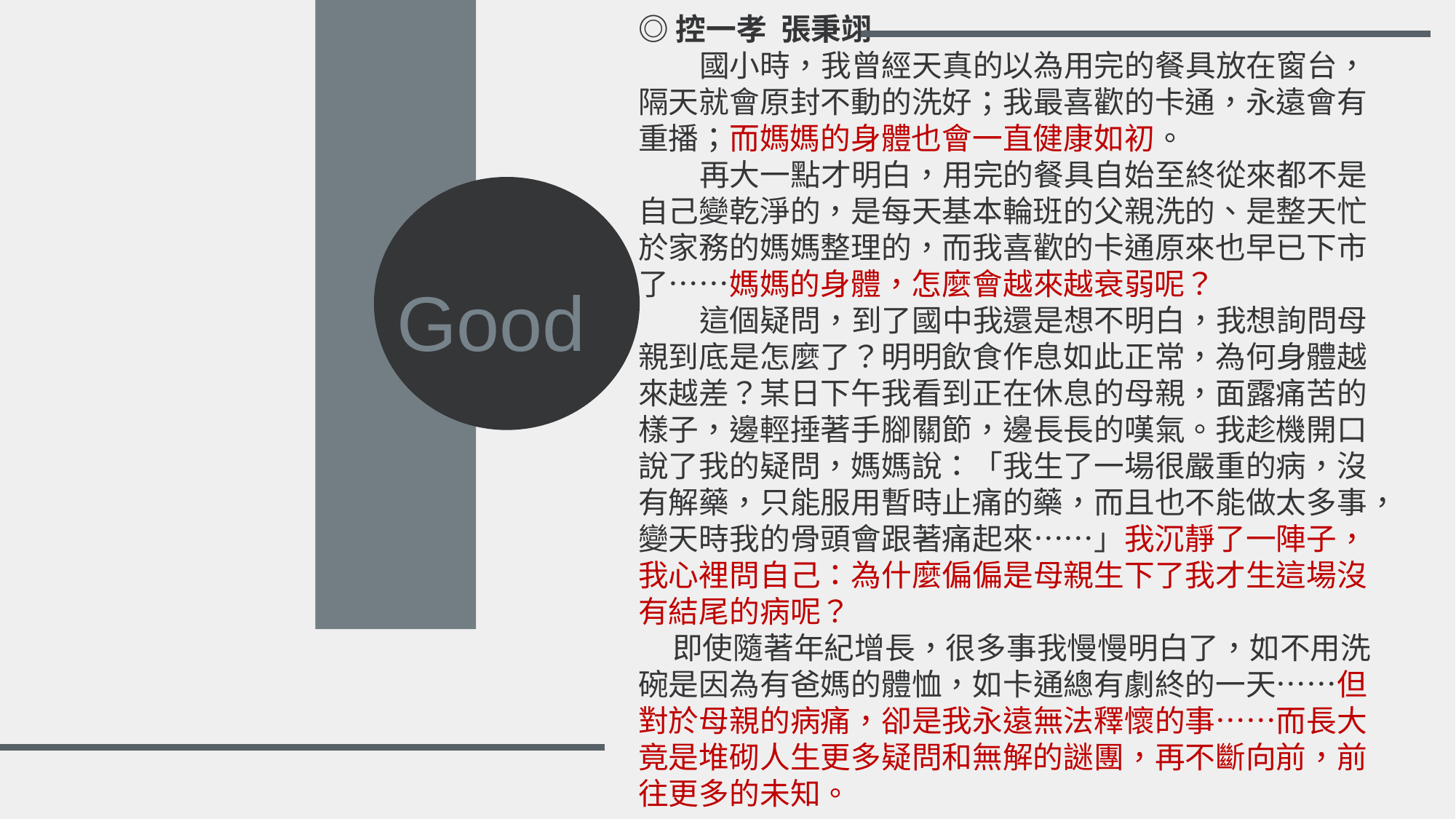

◎控一孝  張秉翊
        國小時，我曾經天真的以為用完的餐具放在窗台，隔天就會原封不動的洗好；我最喜歡的卡通，永遠會有重播；而媽媽的身體也會一直健康如初。
        再大一點才明白，用完的餐具自始至終從來都不是自己變乾淨的，是每天基本輪班的父親洗的、是整天忙於家務的媽媽整理的，而我喜歡的卡通原來也早已下市了……媽媽的身體，怎麼會越來越衰弱呢？
        這個疑問，到了國中我還是想不明白，我想詢問母親到底是怎麼了？明明飲食作息如此正常，為何身體越來越差？某日下午我看到正在休息的母親，面露痛苦的樣子，邊輕捶著手腳關節，邊長長的嘆氣。我趁機開口說了我的疑問，媽媽說：「我生了一場很嚴重的病，沒有解藥，只能服用暫時止痛的藥，而且也不能做太多事，變天時我的骨頭會跟著痛起來……」我沉靜了一陣子，我心裡問自己：為什麼偏偏是母親生下了我才生這場沒有結尾的病呢？
    即使隨著年紀增長，很多事我慢慢明白了，如不用洗碗是因為有爸媽的體恤，如卡通總有劇終的一天……但對於母親的病痛，卻是我永遠無法釋懷的事……而長大竟是堆砌人生更多疑問和無解的謎團，再不斷向前，前往更多的未知。
Good